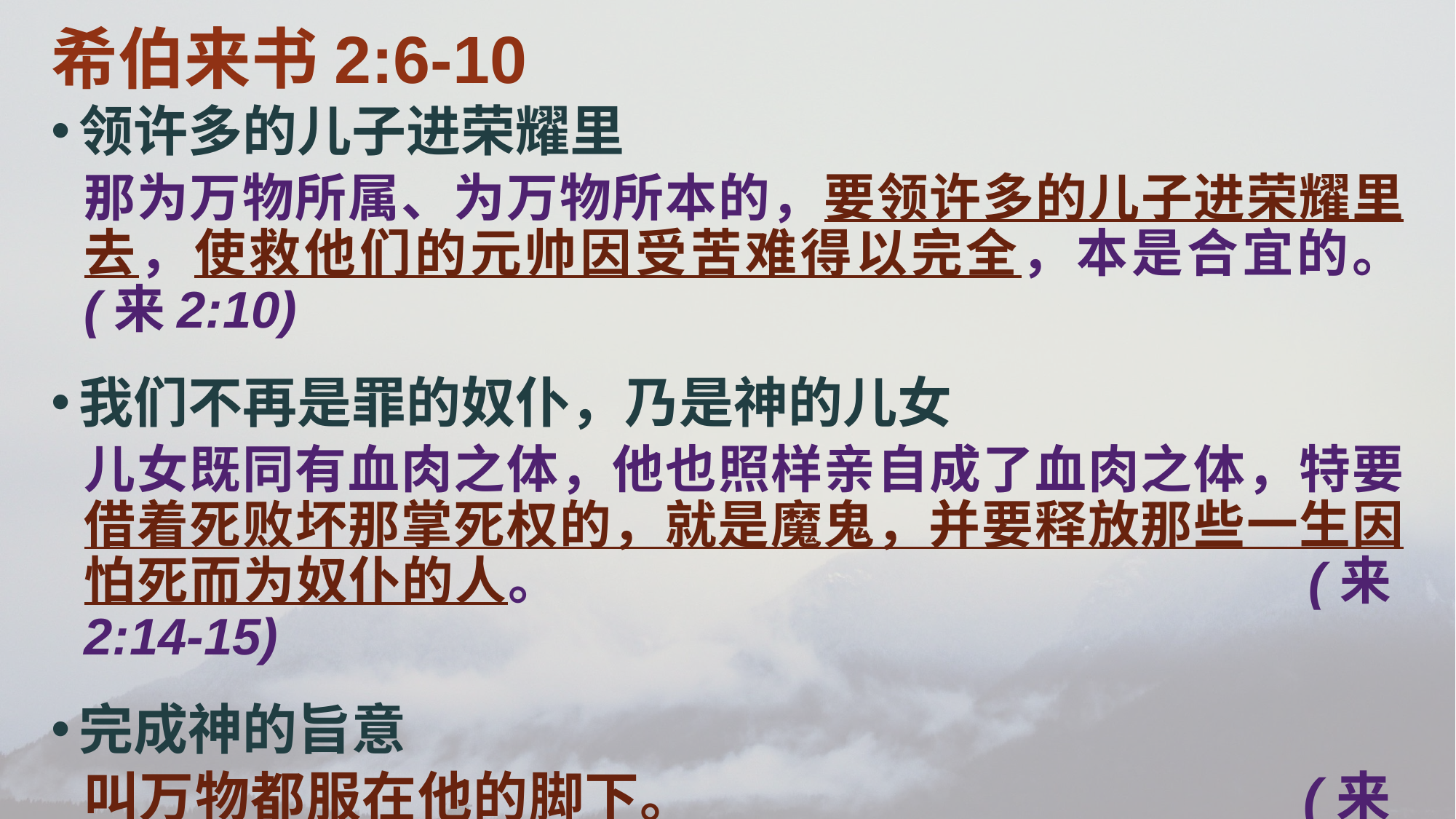

希伯来书2:6-10
领许多的儿子进荣耀里
那为万物所属、为万物所本的，要领许多的儿子进荣耀里去，使救他们的元帅因受苦难得以完全，本是合宜的。 (来2:10)
我们不再是罪的奴仆，乃是神的儿女
儿女既同有血肉之体，他也照样亲自成了血肉之体，特要借着死败坏那掌死权的，就是魔鬼，并要释放那些一生因怕死而为奴仆的人。							(来2:14-15)
完成神的旨意
叫万物都服在他的脚下。						(来2:8)